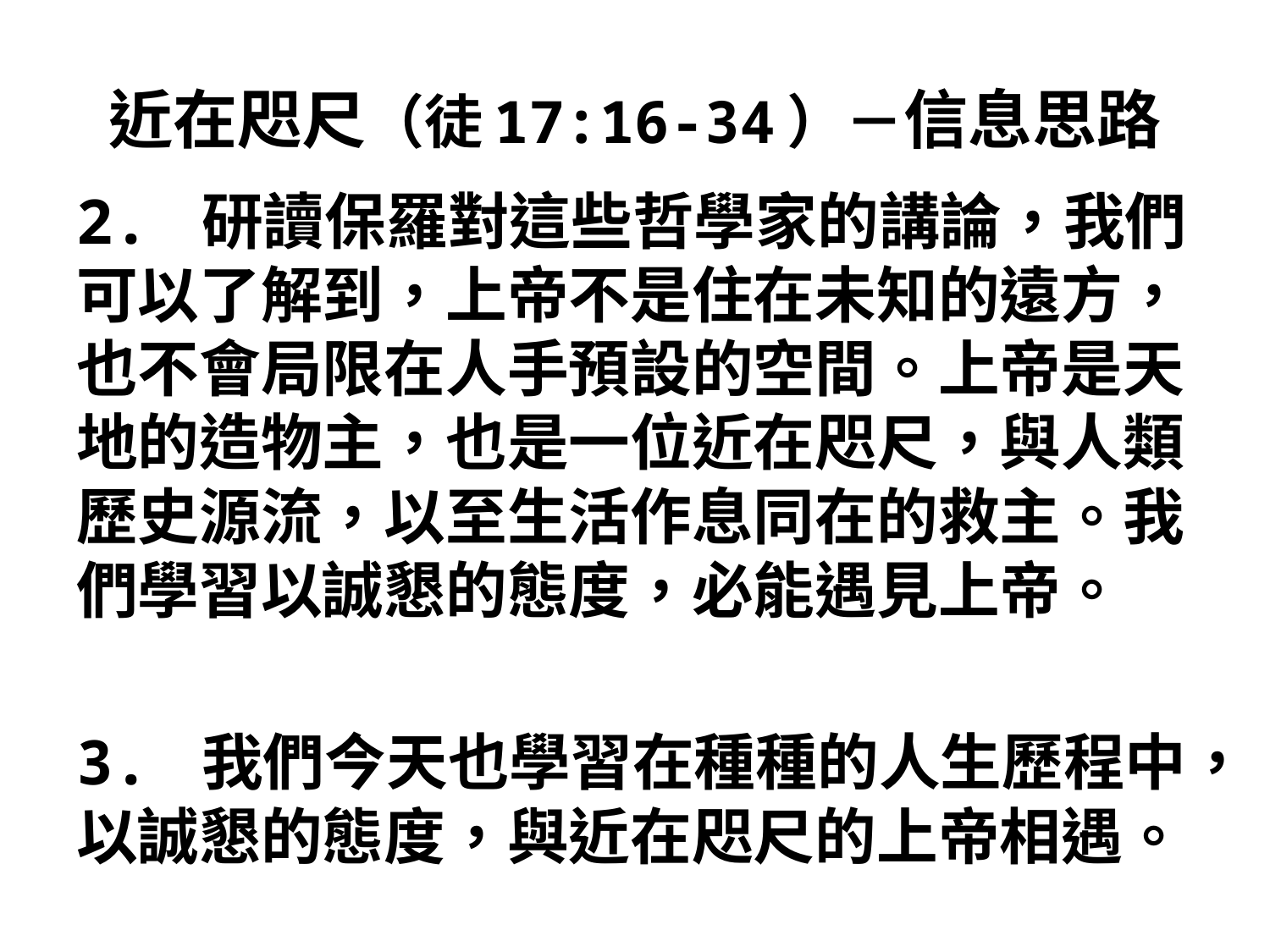

# 近在咫尺（徒17:16-34）－信息思路
2. 研讀保羅對這些哲學家的講論，我們可以了解到，上帝不是住在未知的遠方，也不會局限在人手預設的空間。上帝是天地的造物主，也是一位近在咫尺，與人類歷史源流，以至生活作息同在的救主。我們學習以誠懇的態度，必能遇見上帝。

3. 我們今天也學習在種種的人生歷程中，以誠懇的態度，與近在咫尺的上帝相遇。